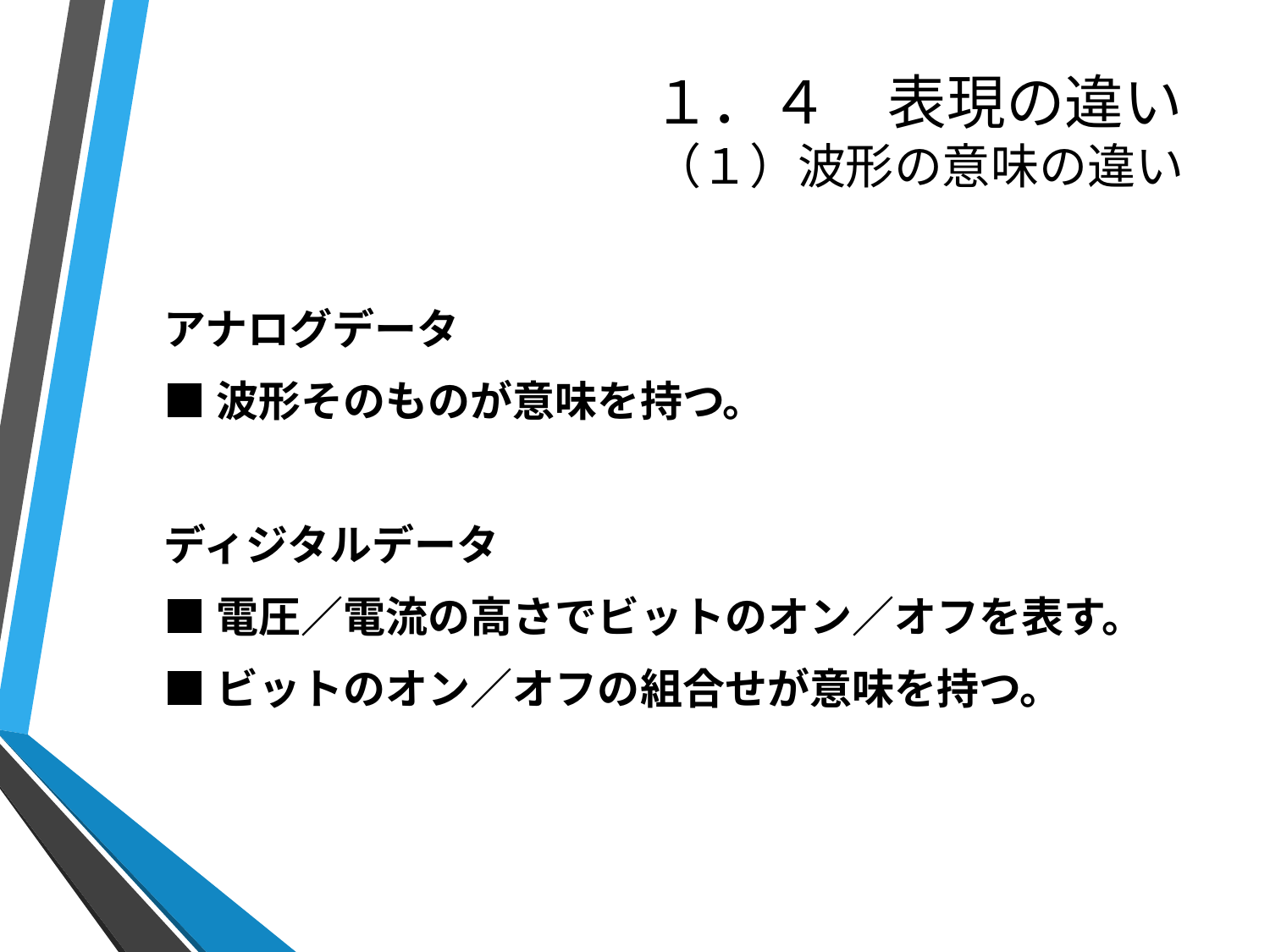

# １．４　表現の違い （１）波形の意味の違い
アナログデータ
■波形そのものが意味を持つ。

ディジタルデータ
■電圧／電流の高さでビットのオン／オフを表す。
■ビットのオン／オフの組合せが意味を持つ。